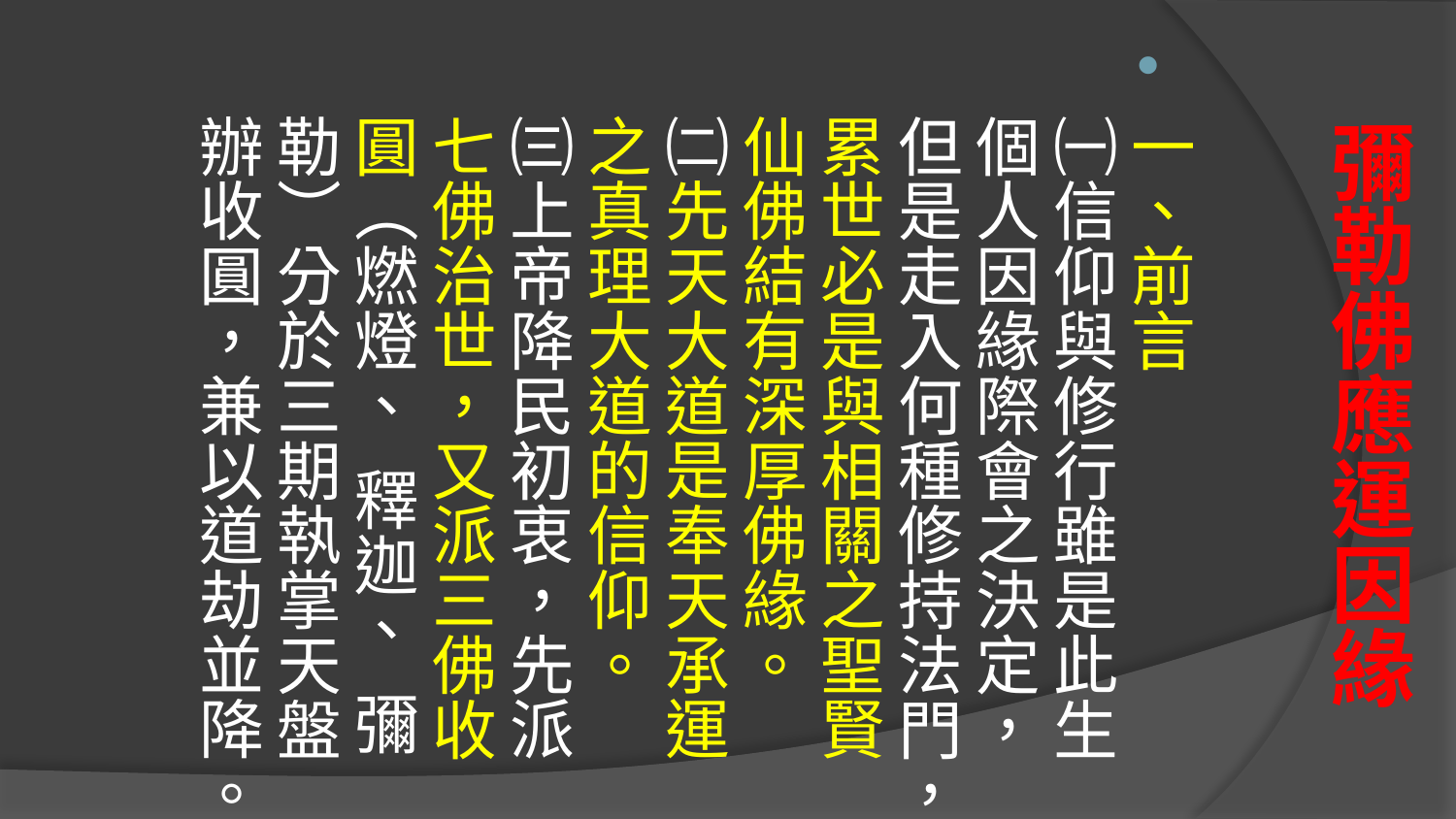

一、前言
㈠信仰與修行雖是此生個人因緣際會之決定，但是走入何種修持法門，累世必是與相關之聖賢仙佛結有深厚佛緣。
㈡先天大道是奉天承運之真理大道的信仰。
㈢上帝降民初衷，先派七佛治世，又派三佛收圓（燃燈、  釋迦、  彌勒）分於三期執掌天盤辦收圓，兼以道劫並降。
# 彌勒佛應運因緣